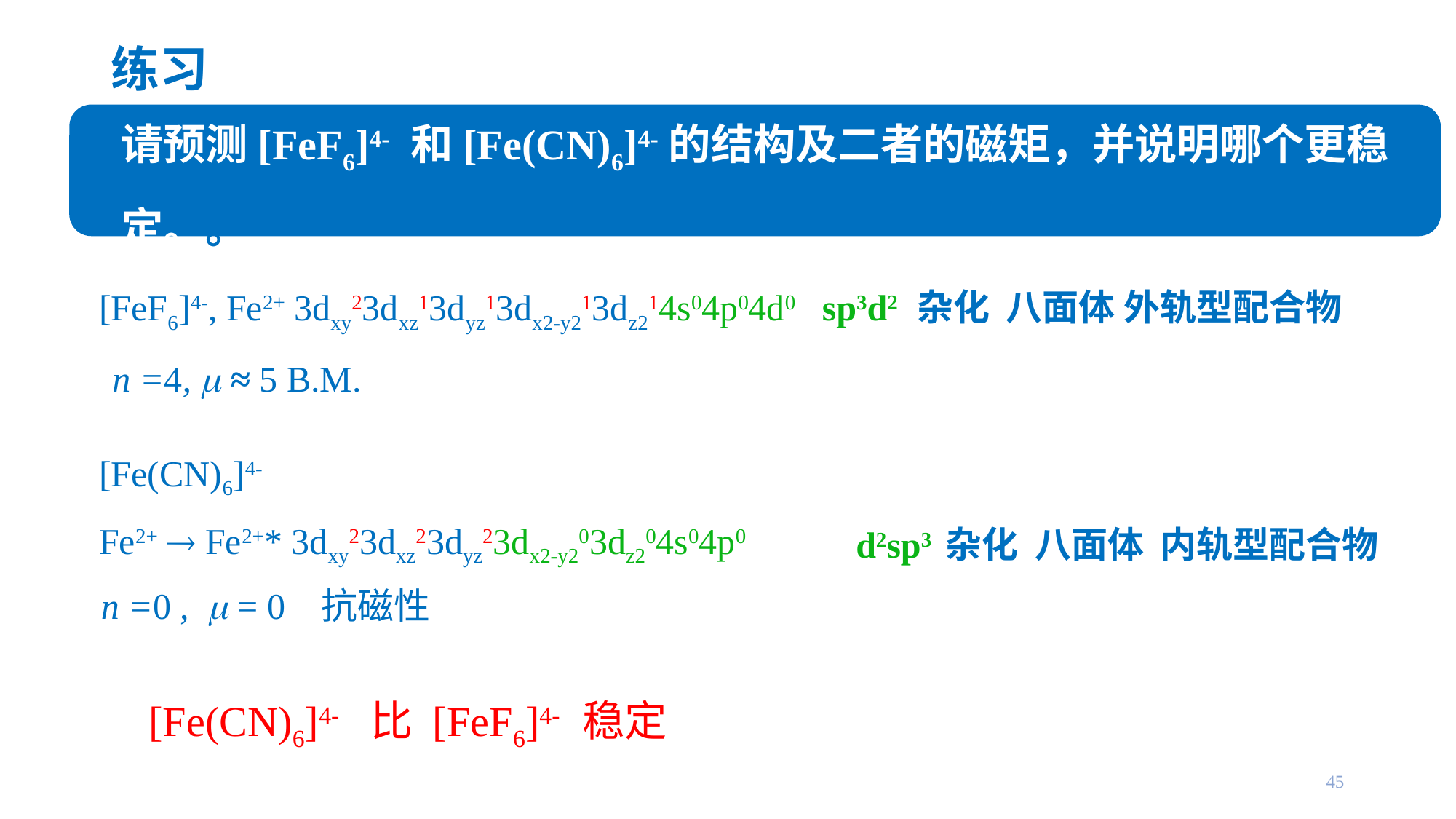

# 练习
请预测[FeF6]4- 和[Fe(CN)6]4-的结构及二者的磁矩，并说明哪个更稳定。。
[FeF6]4-, Fe2+ 3dxy23dxz13dyz13dx2-y213dz214s04p04d0     sp3d2  杂化  八面体 外轨型配合物

n =4, μ ≈ 5 B.M.
[Fe(CN)6]4-
Fe2+ → Fe2+* 3dxy23dxz23dyz23dx2-y203dz204s04p0
d2sp3 杂化  八面体  内轨型配合物
n =0 ,  μ = 0   抗磁性
[Fe(CN)6]4-  比 [FeF6]4-  稳定
45